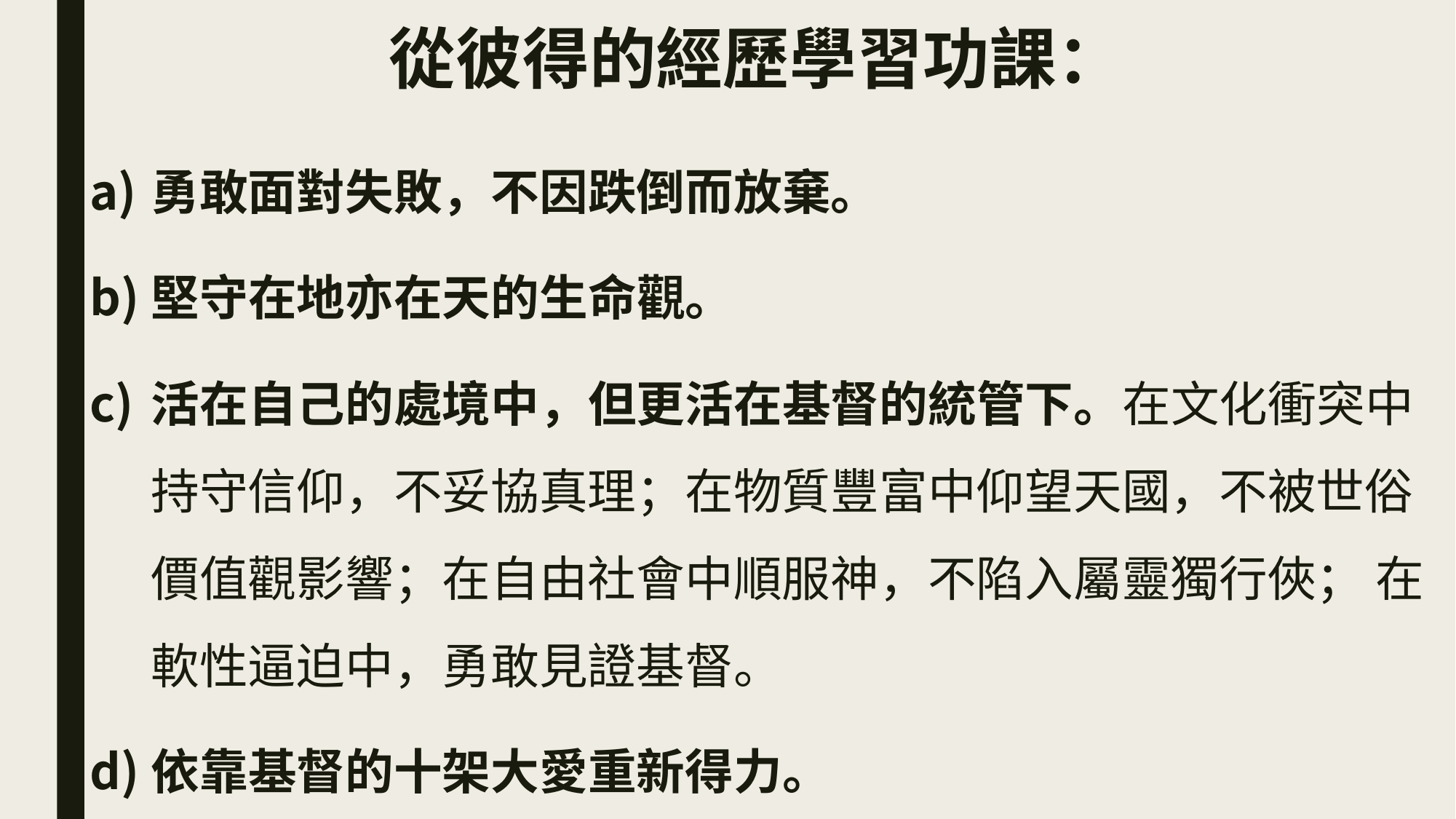

# 從彼得的經歷學習功課：
勇敢面對失敗，不因跌倒而放棄。
堅守在地亦在天的生命觀。
活在自己的處境中，但更活在基督的統管下。在文化衝突中持守信仰，不妥協真理；在物質豐富中仰望天國，不被世俗價值觀影響；在自由社會中順服神，不陷入屬靈獨行俠； 在軟性逼迫中，勇敢見證基督。
依靠基督的十架大愛重新得力。